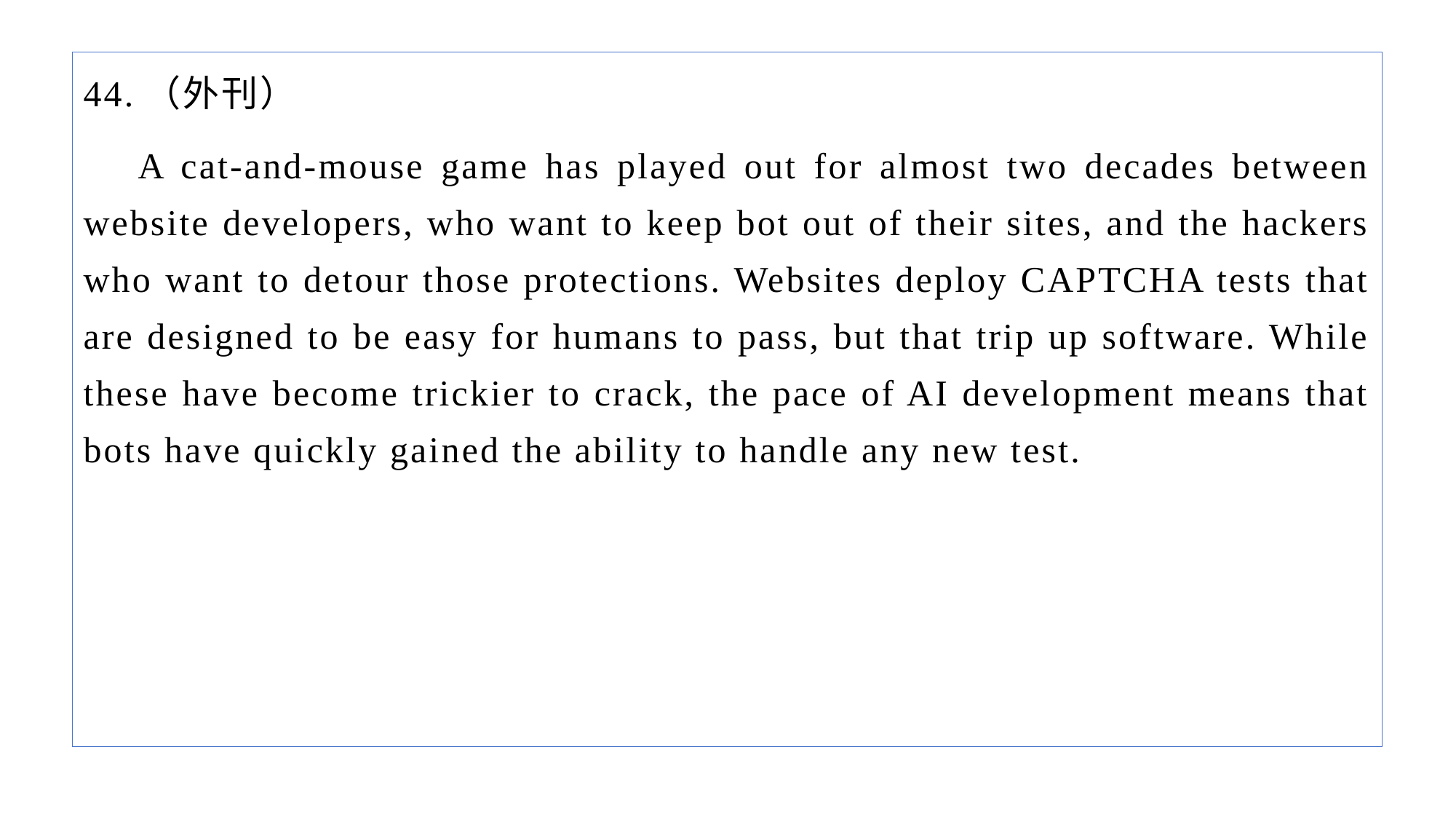

44.（外刊）
A cat-and-mouse game has played out for almost two decades between website developers, who want to keep bot out of their sites, and the hackers who want to detour those protections. Websites deploy CAPTCHA tests that are designed to be easy for humans to pass, but that trip up software. While these have become trickier to crack, the pace of AI development means that bots have quickly gained the ability to handle any new test.